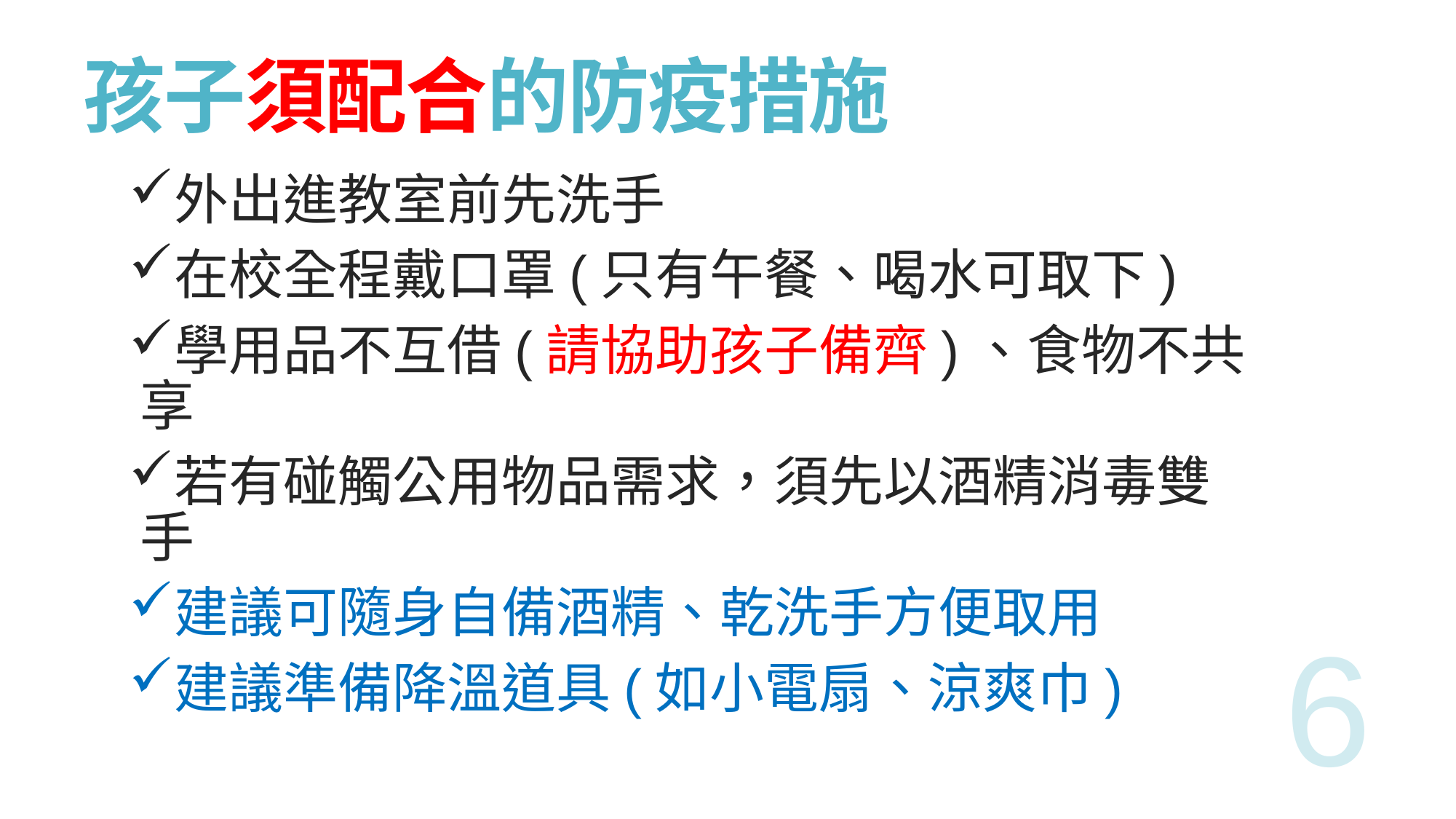

# 孩子須配合的防疫措施
外出進教室前先洗手
在校全程戴口罩(只有午餐、喝水可取下)
學用品不互借(請協助孩子備齊)、食物不共享
若有碰觸公用物品需求，須先以酒精消毒雙手
建議可隨身自備酒精、乾洗手方便取用
建議準備降溫道具(如小電扇、涼爽巾)

6